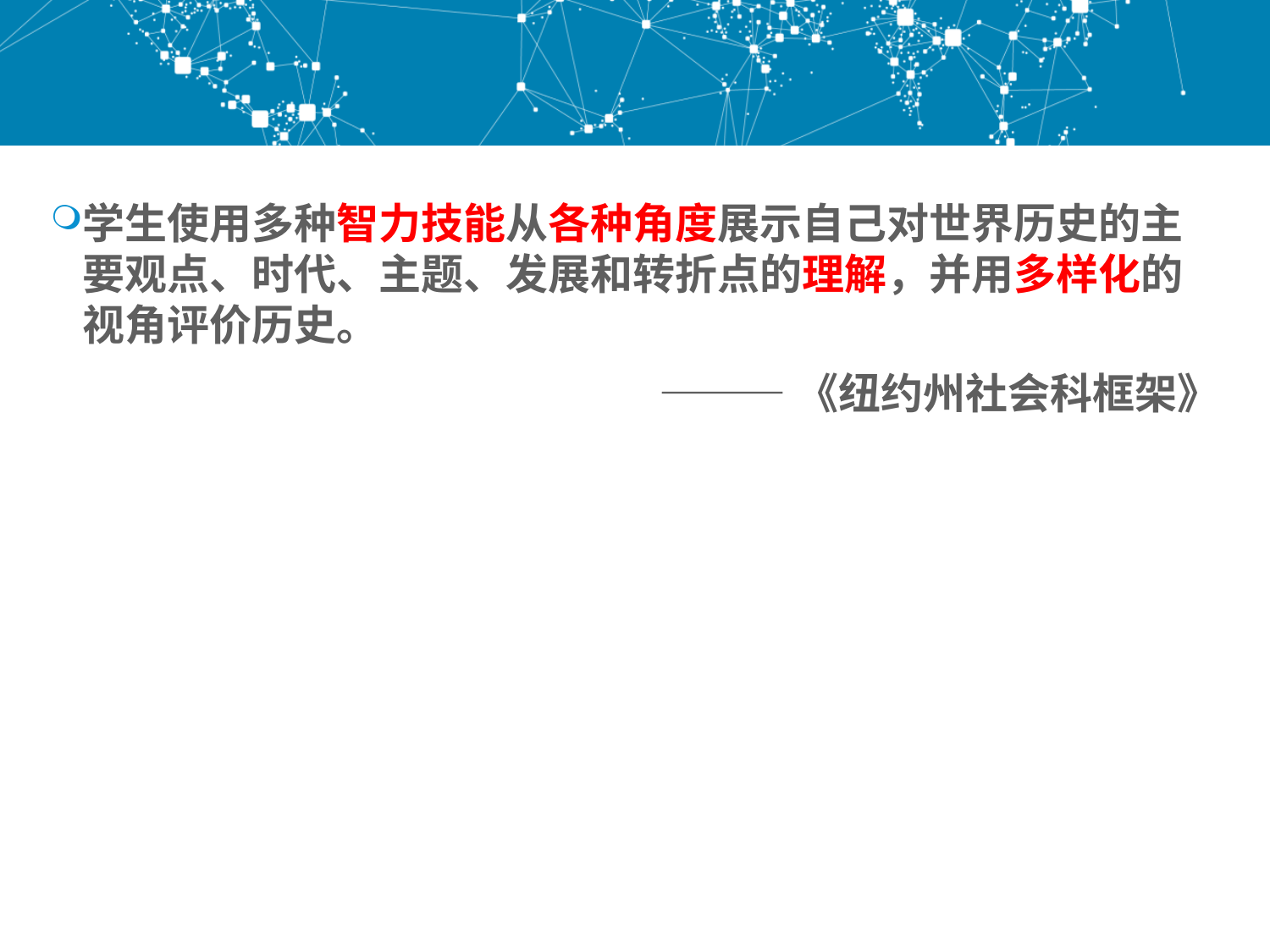

#
学生使用多种智力技能从各种角度展示自己对世界历史的主要观点、时代、主题、发展和转折点的理解，并用多样化的视角评价历史。
———《纽约州社会科框架》